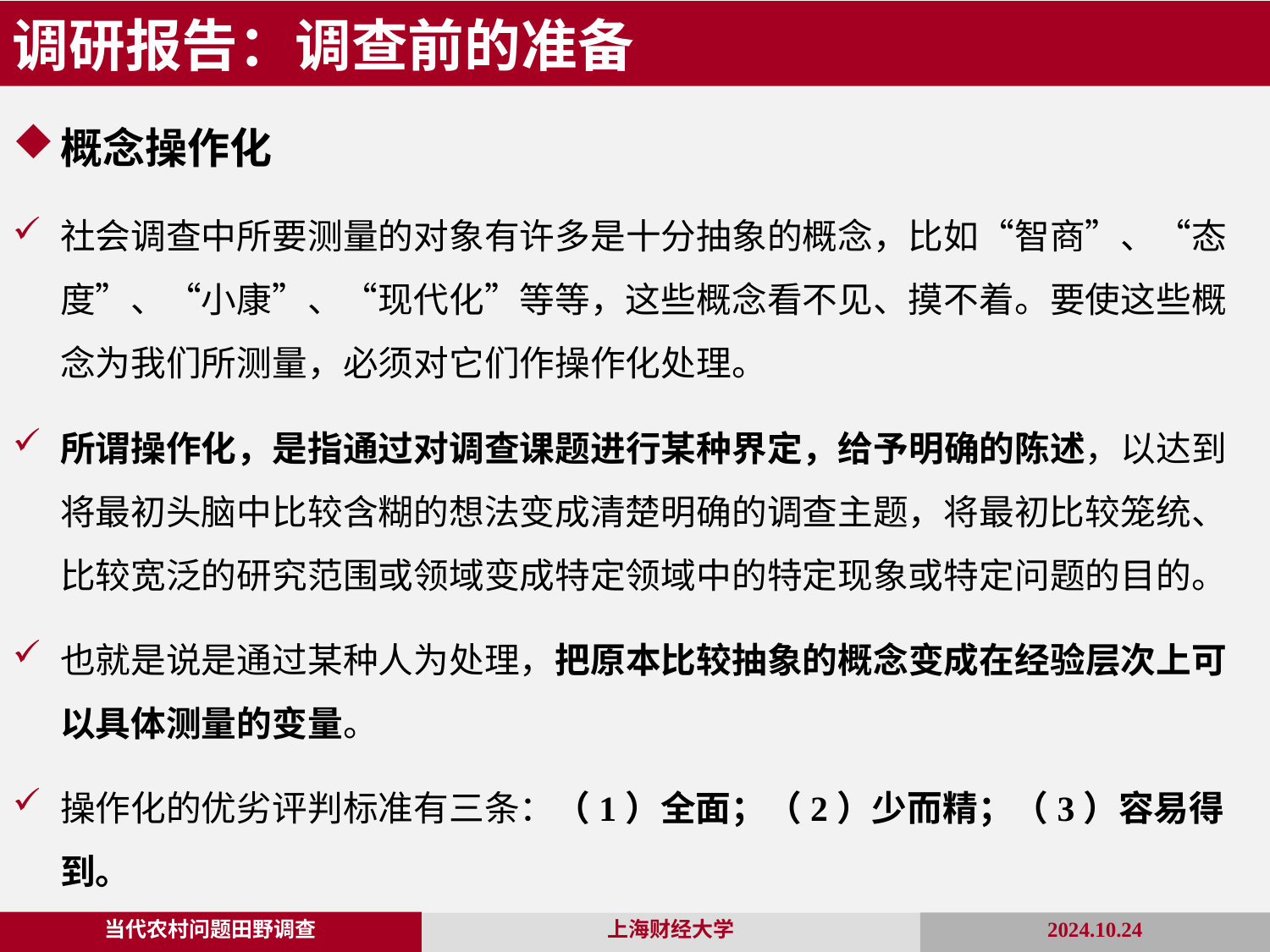

调研报告：调查前的准备
概念操作化
社会调查中所要测量的对象有许多是十分抽象的概念，比如“智商”、“态度”、“小康”、“现代化”等等，这些概念看不见、摸不着。要使这些概念为我们所测量，必须对它们作操作化处理。
所谓操作化，是指通过对调查课题进行某种界定，给予明确的陈述，以达到将最初头脑中比较含糊的想法变成清楚明确的调查主题，将最初比较笼统、比较宽泛的研究范围或领域变成特定领域中的特定现象或特定问题的目的。
也就是说是通过某种人为处理，把原本比较抽象的概念变成在经验层次上可以具体测量的变量。
操作化的优劣评判标准有三条：（1）全面；（2）少而精；（3）容易得到。
当代农村问题田野调查
2024.10.24
上海财经大学